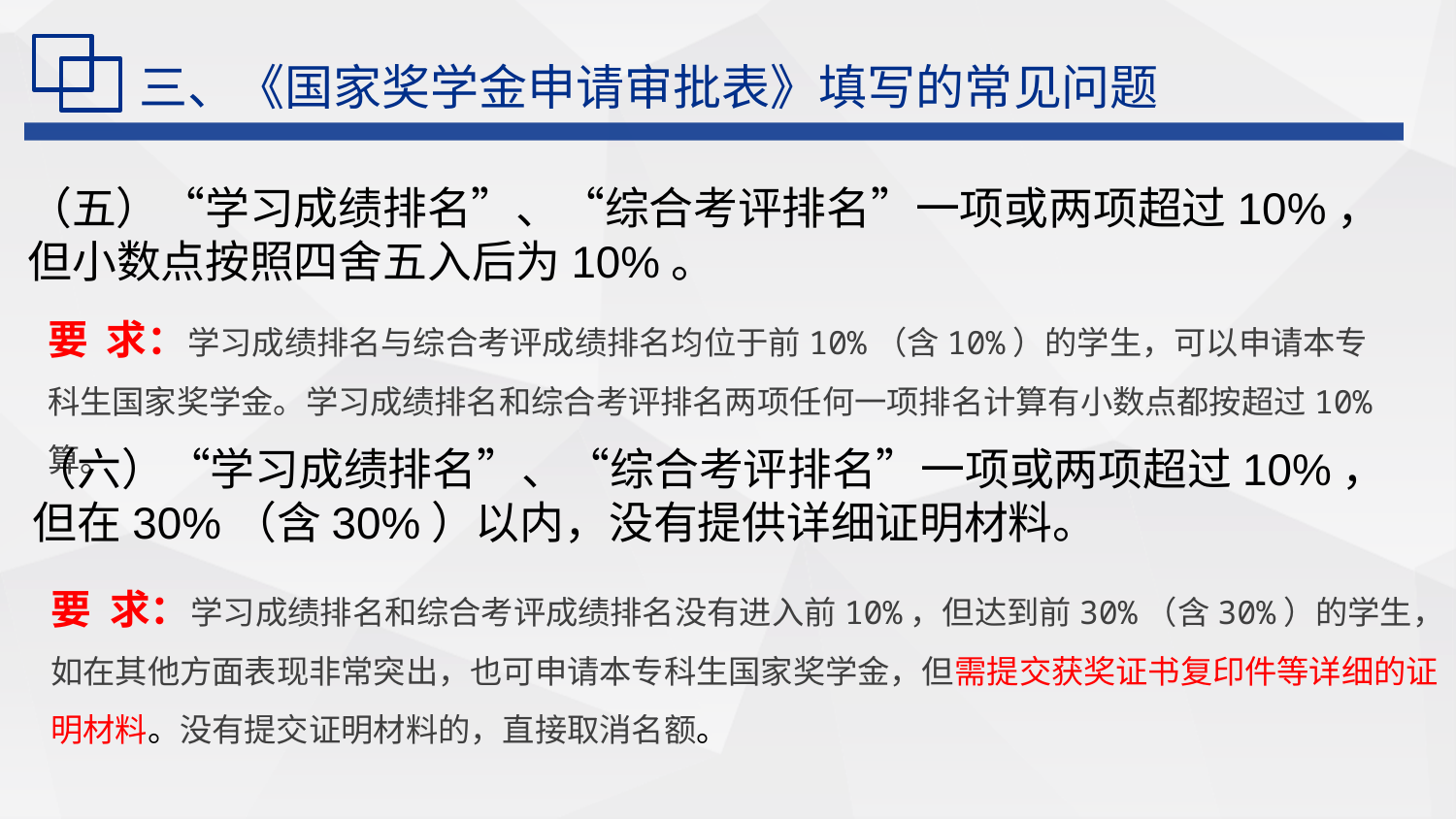

三、《国家奖学金申请审批表》填写的常见问题

（五）“学习成绩排名”、“综合考评排名”一项或两项超过10%，但小数点按照四舍五入后为10%。
要  求：学习成绩排名与综合考评成绩排名均位于前10%（含10%）的学生，可以申请本专科生国家奖学金。学习成绩排名和综合考评排名两项任何一项排名计算有小数点都按超过10%算。
（六）“学习成绩排名”、“综合考评排名”一项或两项超过10%，但在30%（含30%）以内，没有提供详细证明材料。
要  求：学习成绩排名和综合考评成绩排名没有进入前10%，但达到前30%（含30%）的学生，如在其他方面表现非常突出，也可申请本专科生国家奖学金，但需提交获奖证书复印件等详细的证明材料。没有提交证明材料的，直接取消名额。